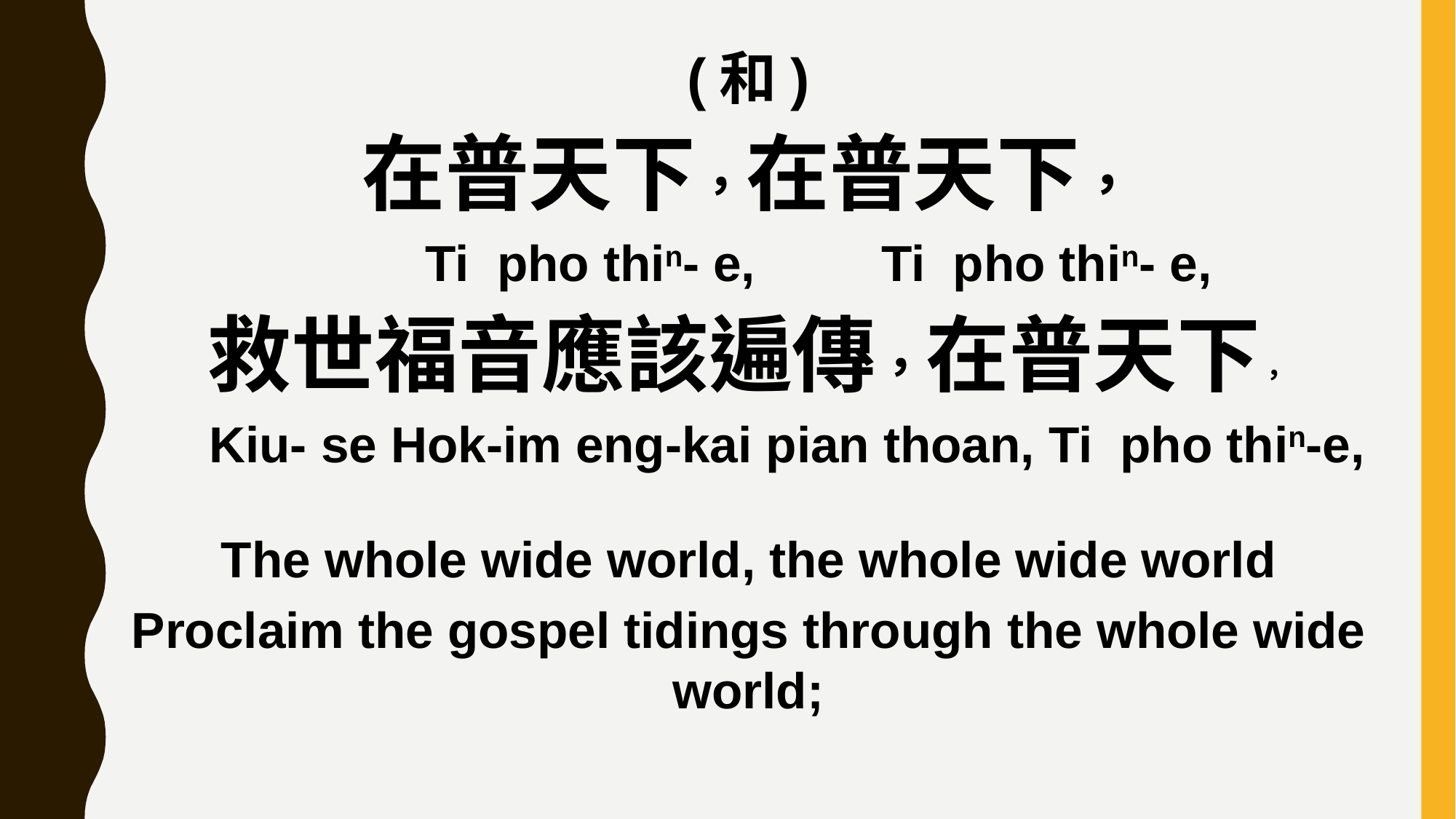

(和)
在普天下，在普天下，
                         Ti  pho thin- e,         Ti  pho thin- e,
救世福音應該遍傳，在普天下，
      Kiu- se Hok-im eng-kai pian thoan, Ti  pho thin-e,

The whole wide world, the whole wide world
Proclaim the gospel tidings through the whole wide world;